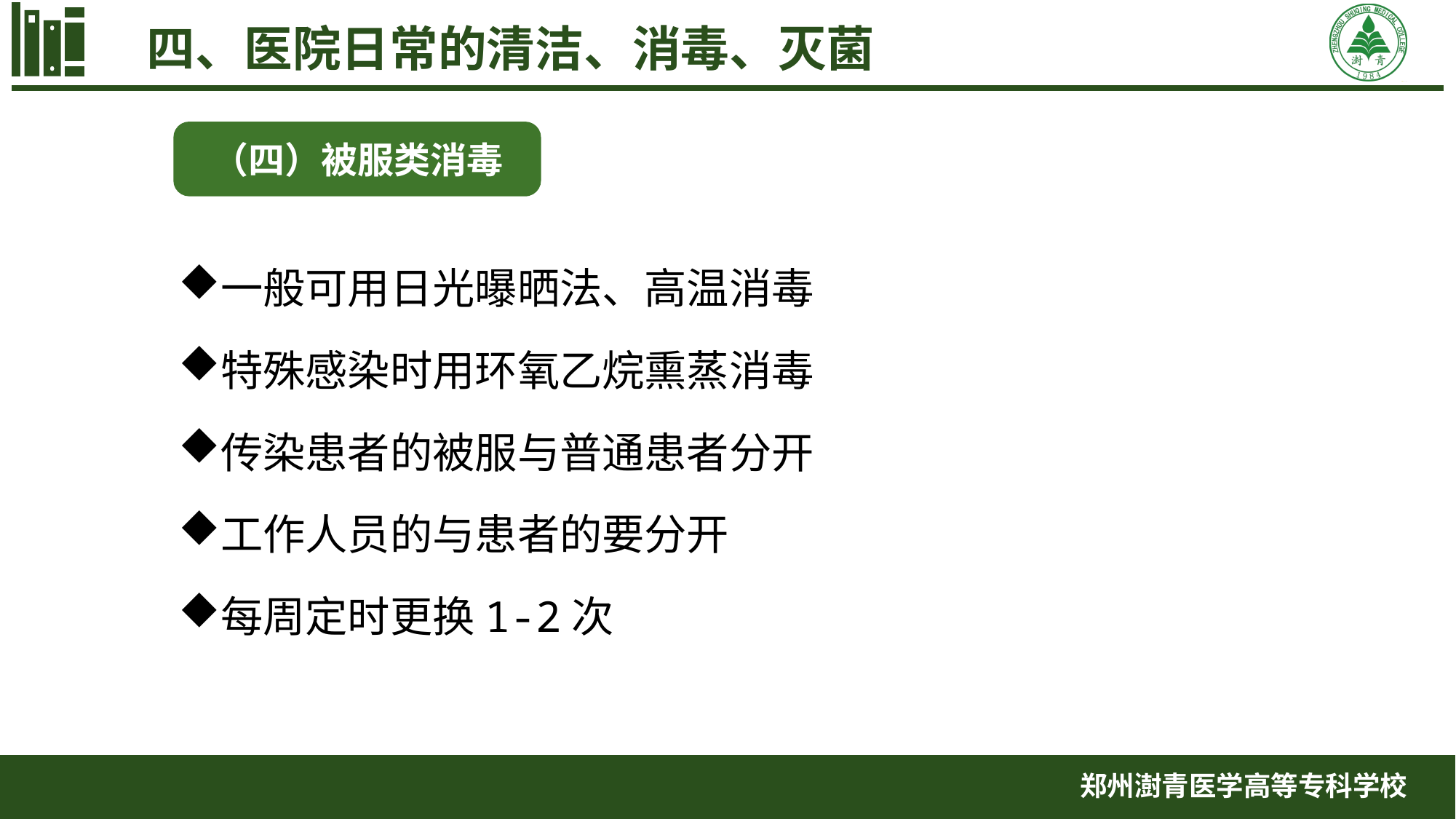

四、医院日常的清洁、消毒、灭菌

（四）被服类消毒

一般可用日光曝晒法、高温消毒
特殊感染时用环氧乙烷熏蒸消毒
传染患者的被服与普通患者分开
工作人员的与患者的要分开
每周定时更换1-2次
郑州澍青医学高等专科学校